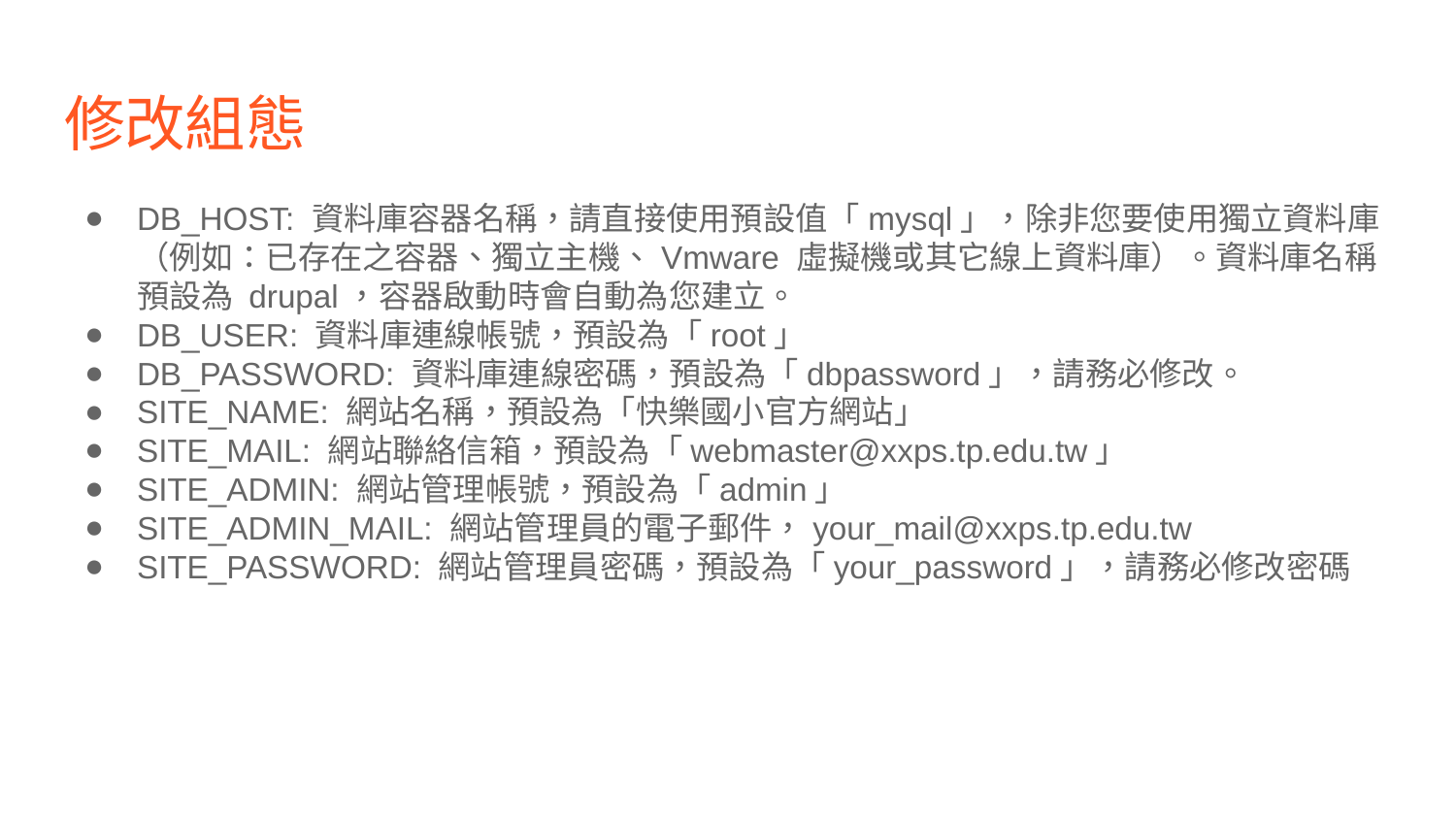

# 修改組態
DB_HOST: 資料庫容器名稱，請直接使用預設值「mysql」，除非您要使用獨立資料庫（例如：已存在之容器、獨立主機、Vmware 虛擬機或其它線上資料庫）。資料庫名稱預設為 drupal，容器啟動時會自動為您建立。
DB_USER: 資料庫連線帳號，預設為「root」
DB_PASSWORD: 資料庫連線密碼，預設為「dbpassword」，請務必修改。
SITE_NAME: 網站名稱，預設為「快樂國小官方網站」
SITE_MAIL: 網站聯絡信箱，預設為「webmaster@xxps.tp.edu.tw」
SITE_ADMIN: 網站管理帳號，預設為「admin」
SITE_ADMIN_MAIL: 網站管理員的電子郵件，your_mail@xxps.tp.edu.tw
SITE_PASSWORD: 網站管理員密碼，預設為「your_password」，請務必修改密碼